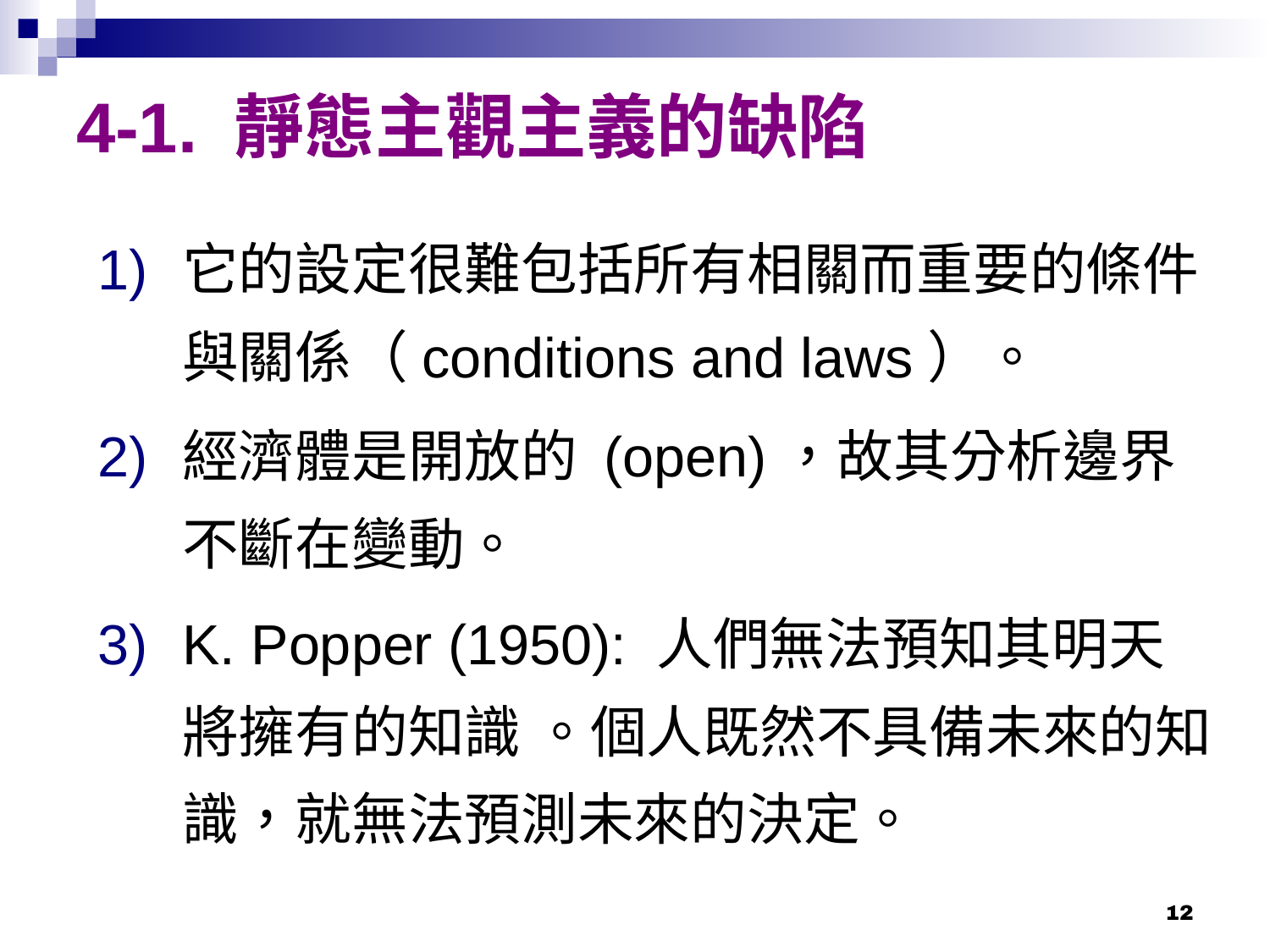

# 4-1. 靜態主觀主義的缺陷
它的設定很難包括所有相關而重要的條件與關係（conditions and laws）。
經濟體是開放的 (open)，故其分析邊界不斷在變動。
K. Popper (1950): 人們無法預知其明天將擁有的知識 。個人既然不具備未來的知識，就無法預測未來的決定。
12